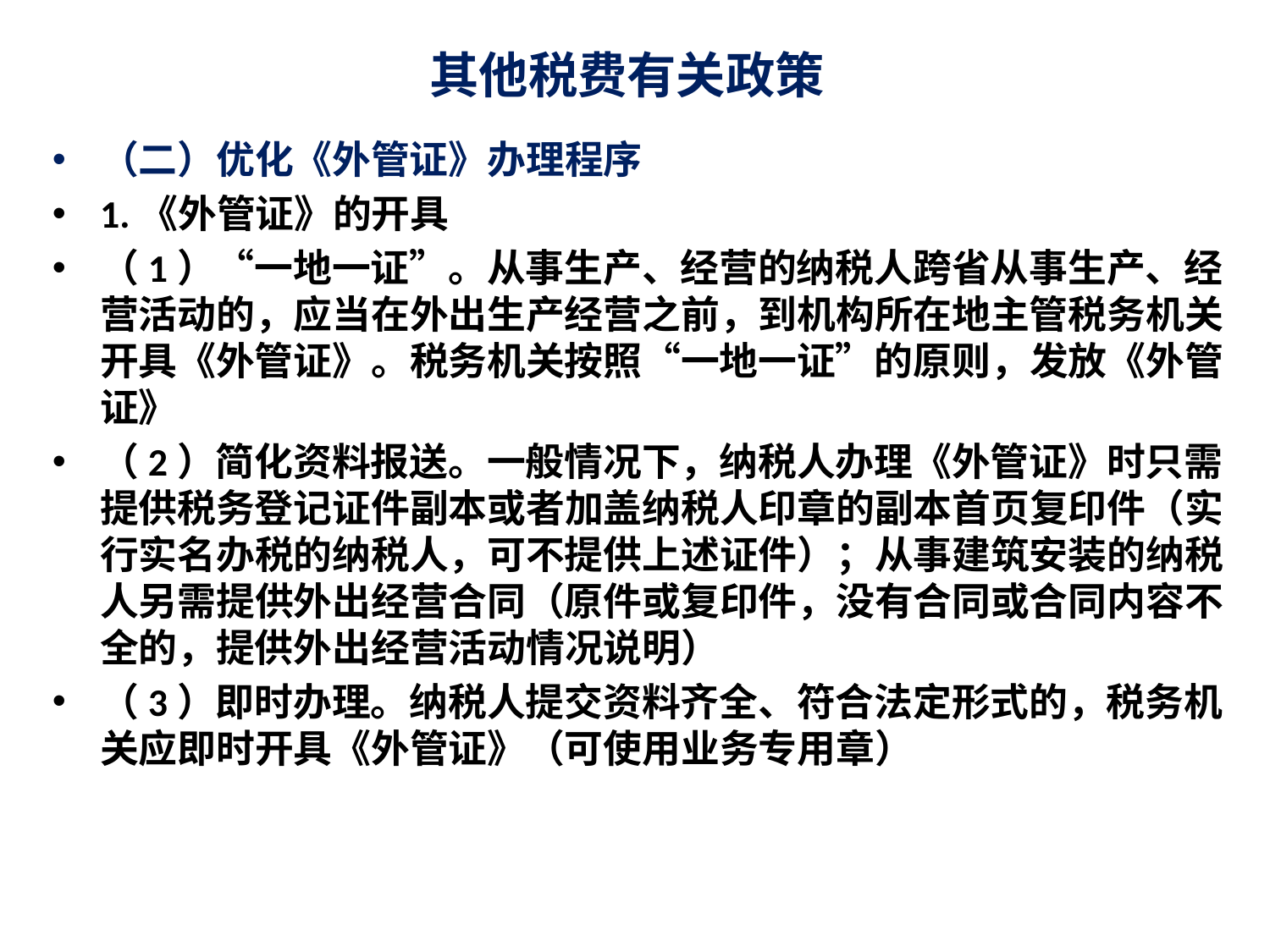

# 其他税费有关政策
（二）优化《外管证》办理程序
1.《外管证》的开具
（1）“一地一证”。从事生产、经营的纳税人跨省从事生产、经营活动的，应当在外出生产经营之前，到机构所在地主管税务机关开具《外管证》。税务机关按照“一地一证”的原则，发放《外管证》
（2）简化资料报送。一般情况下，纳税人办理《外管证》时只需提供税务登记证件副本或者加盖纳税人印章的副本首页复印件（实行实名办税的纳税人，可不提供上述证件）；从事建筑安装的纳税人另需提供外出经营合同（原件或复印件，没有合同或合同内容不全的，提供外出经营活动情况说明）
（3）即时办理。纳税人提交资料齐全、符合法定形式的，税务机关应即时开具《外管证》（可使用业务专用章）